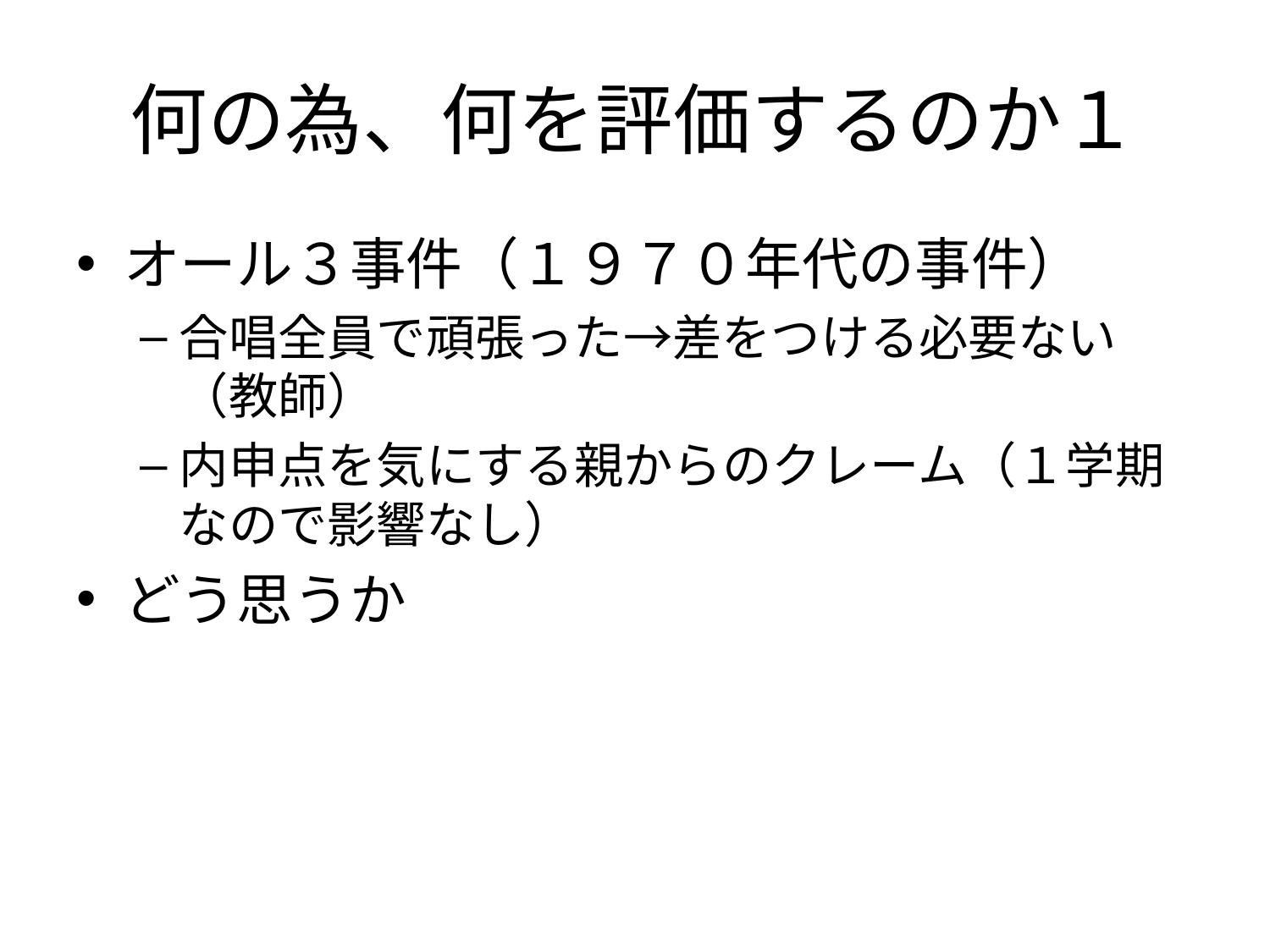

# 何の為、何を評価するのか１
オール３事件（１９７０年代の事件）
合唱全員で頑張った→差をつける必要ない（教師）
内申点を気にする親からのクレーム（１学期なので影響なし）
どう思うか